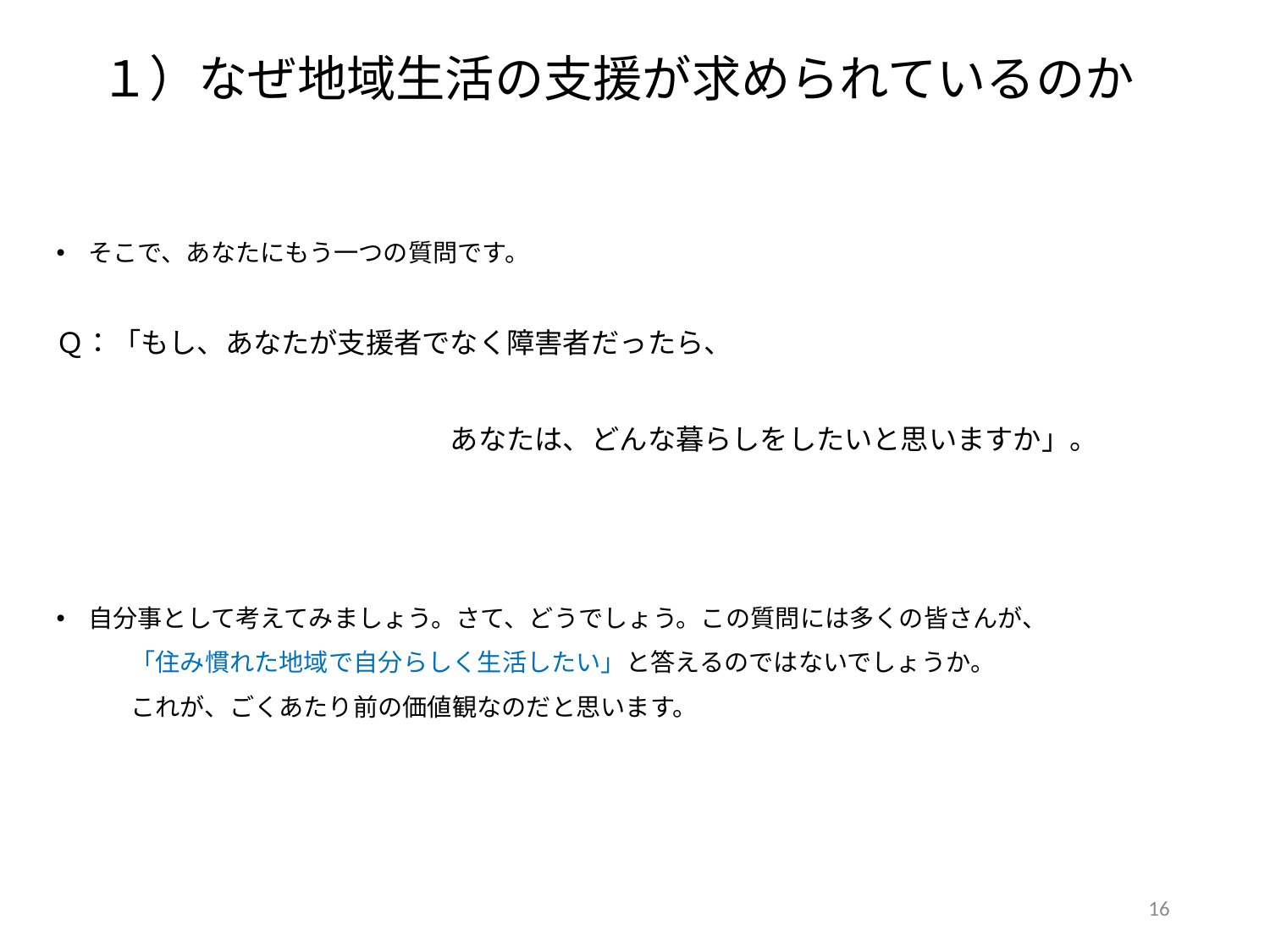

１）なぜ地域生活の支援が求められているのか

そこで、あなたにもう一つの質問です。

Ｑ：「もし、あなたが支援者でなく障害者だったら、

　　　　　　　　　　　　　　あなたは、どんな暮らしをしたいと思いますか」。

自分事として考えてみましょう。さて、どうでしょう。この質問には多くの皆さんが、
　　　「住み慣れた地域で自分らしく生活したい」と答えるのではないでしょうか。
　　　これが、ごくあたり前の価値観なのだと思います。
16